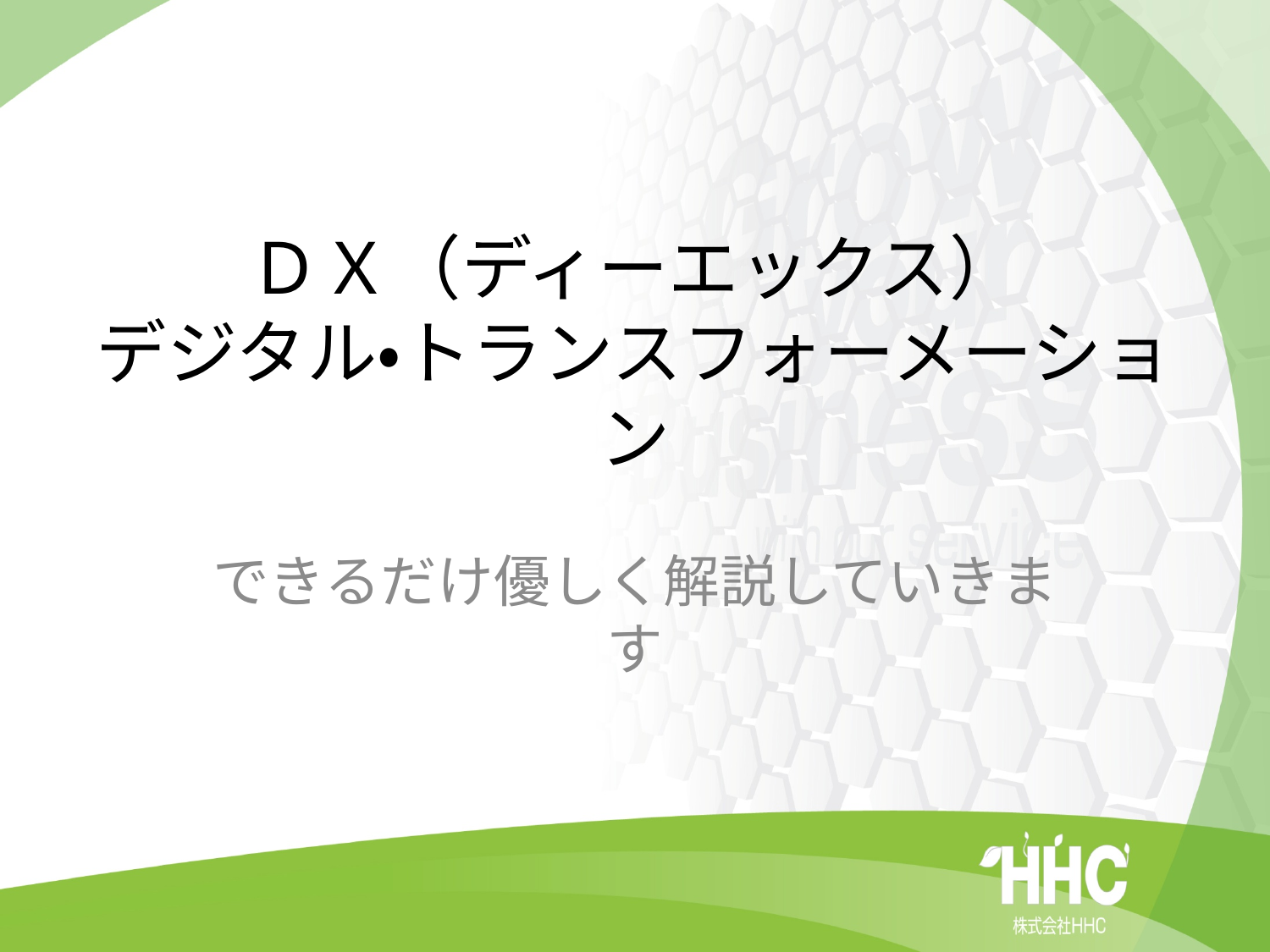

# ＤＸ（ディーエックス） デジタル・トランスフォーメーション
できるだけ優しく解説していきます